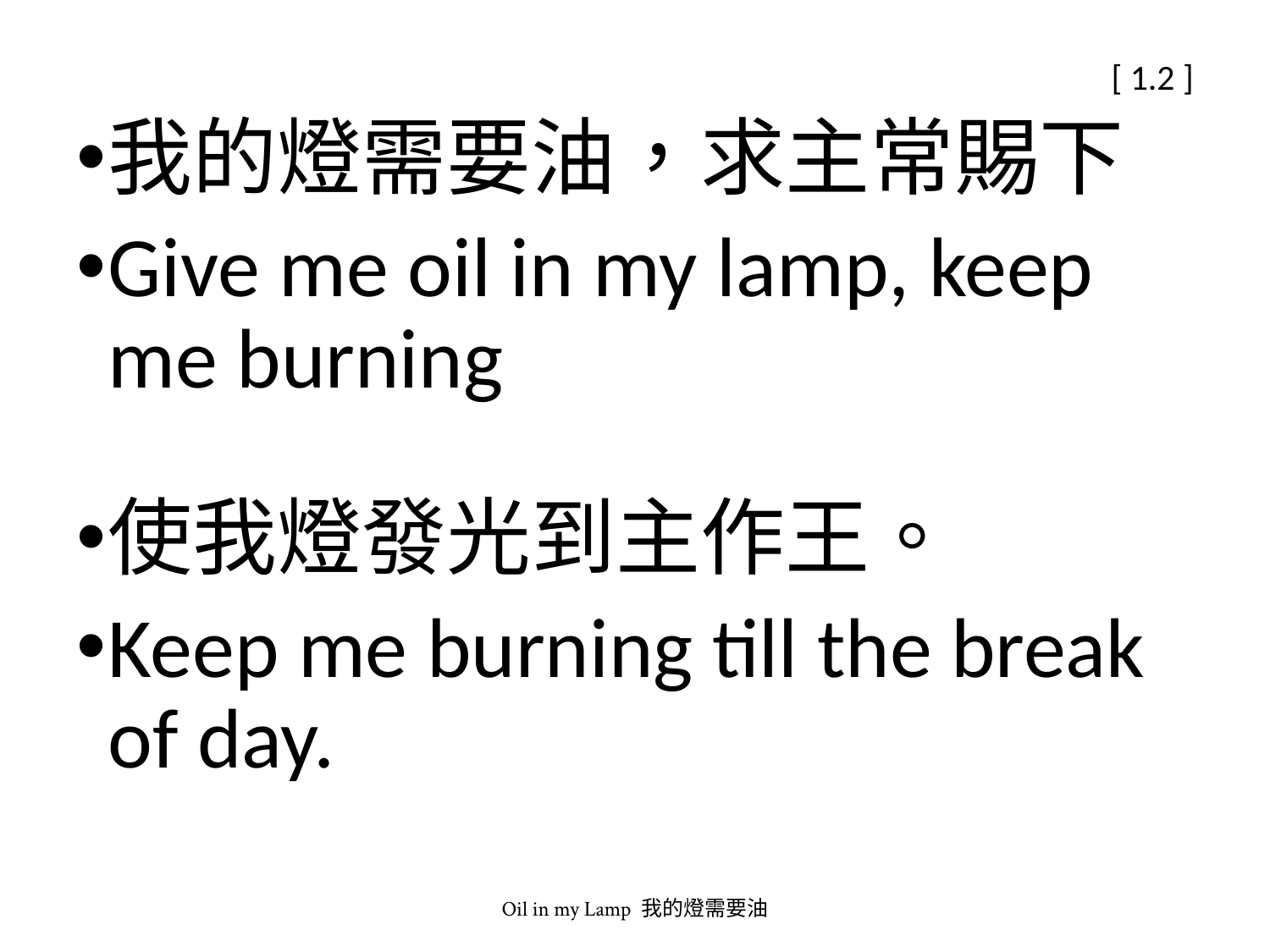

[ 1.2 ]
我的燈需要油，求主常賜下
Give me oil in my lamp, keep me burning

使我燈發光到主作王。
Keep me burning till the break of day.
Oil in my Lamp 我的燈需要油